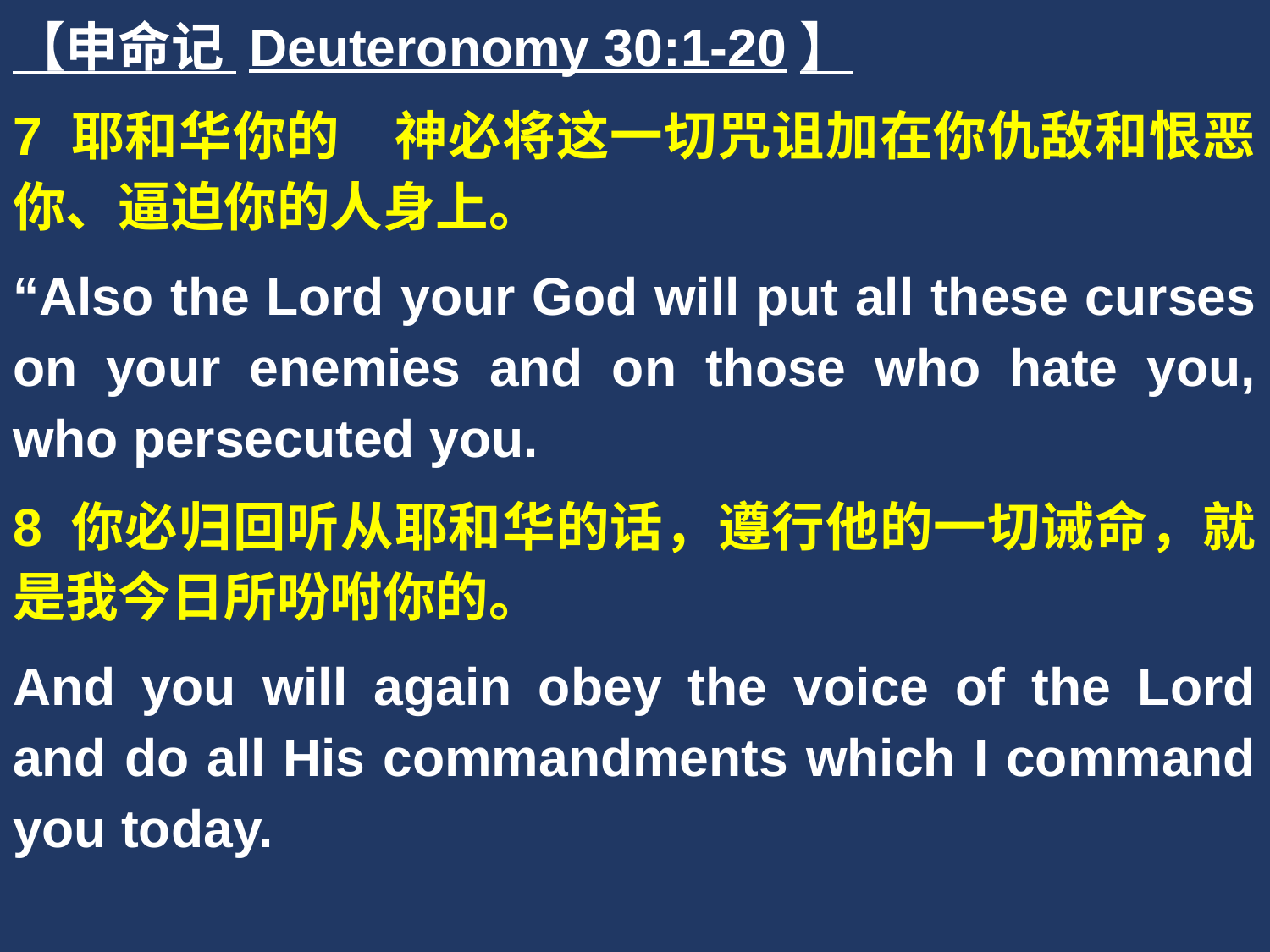

【申命记 Deuteronomy 30:1-20】
7 耶和华你的　神必将这一切咒诅加在你仇敌和恨恶你、逼迫你的人身上。
“Also the Lord your God will put all these curses on your enemies and on those who hate you, who persecuted you.
8 你必归回听从耶和华的话，遵行他的一切诫命，就是我今日所吩咐你的。
And you will again obey the voice of the Lord and do all His commandments which I command you today.